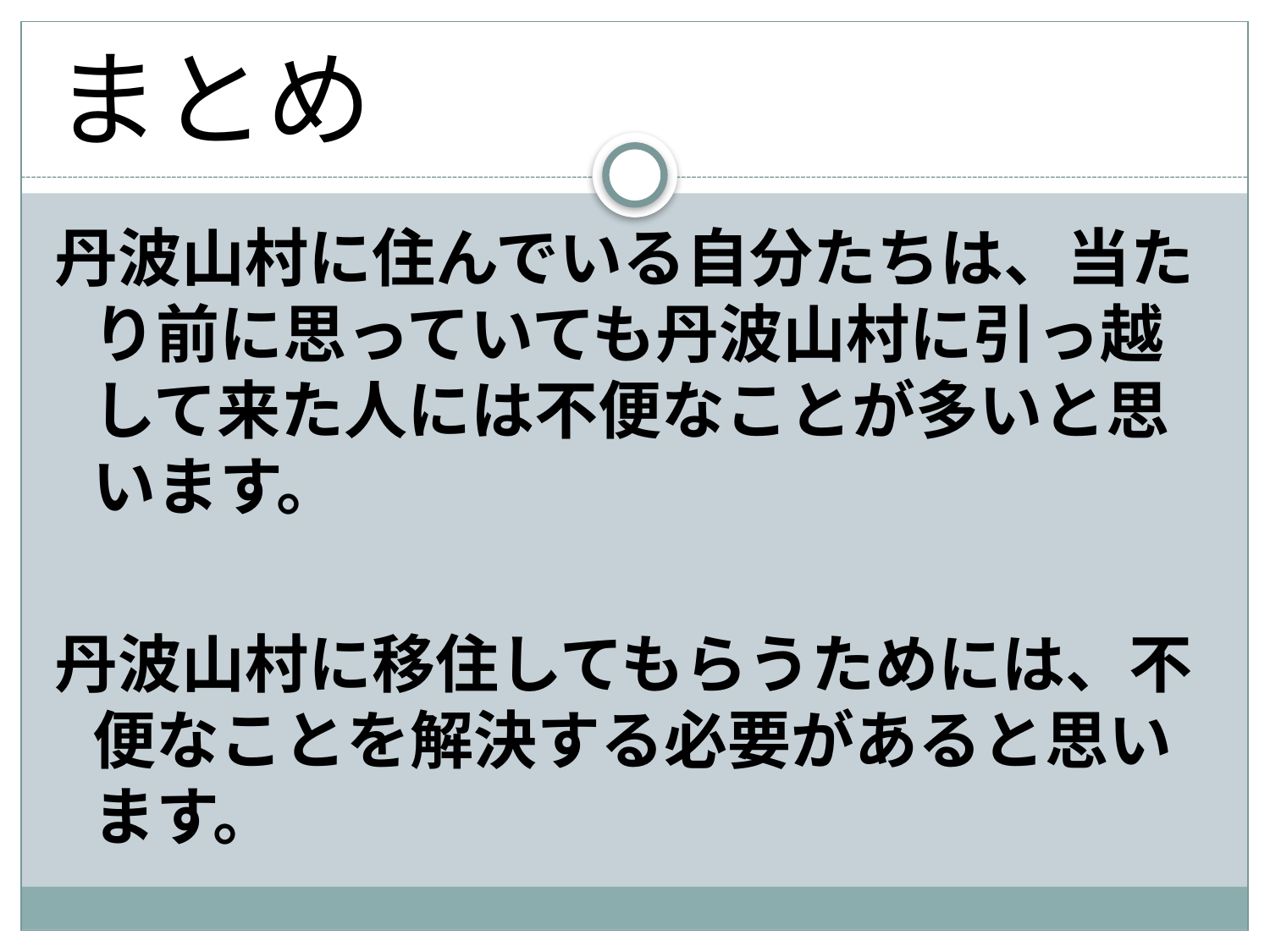

# まとめ
丹波山村に住んでいる自分たちは、当たり前に思っていても丹波山村に引っ越して来た人には不便なことが多いと思います。

丹波山村に移住してもらうためには、不便なことを解決する必要があると思います。